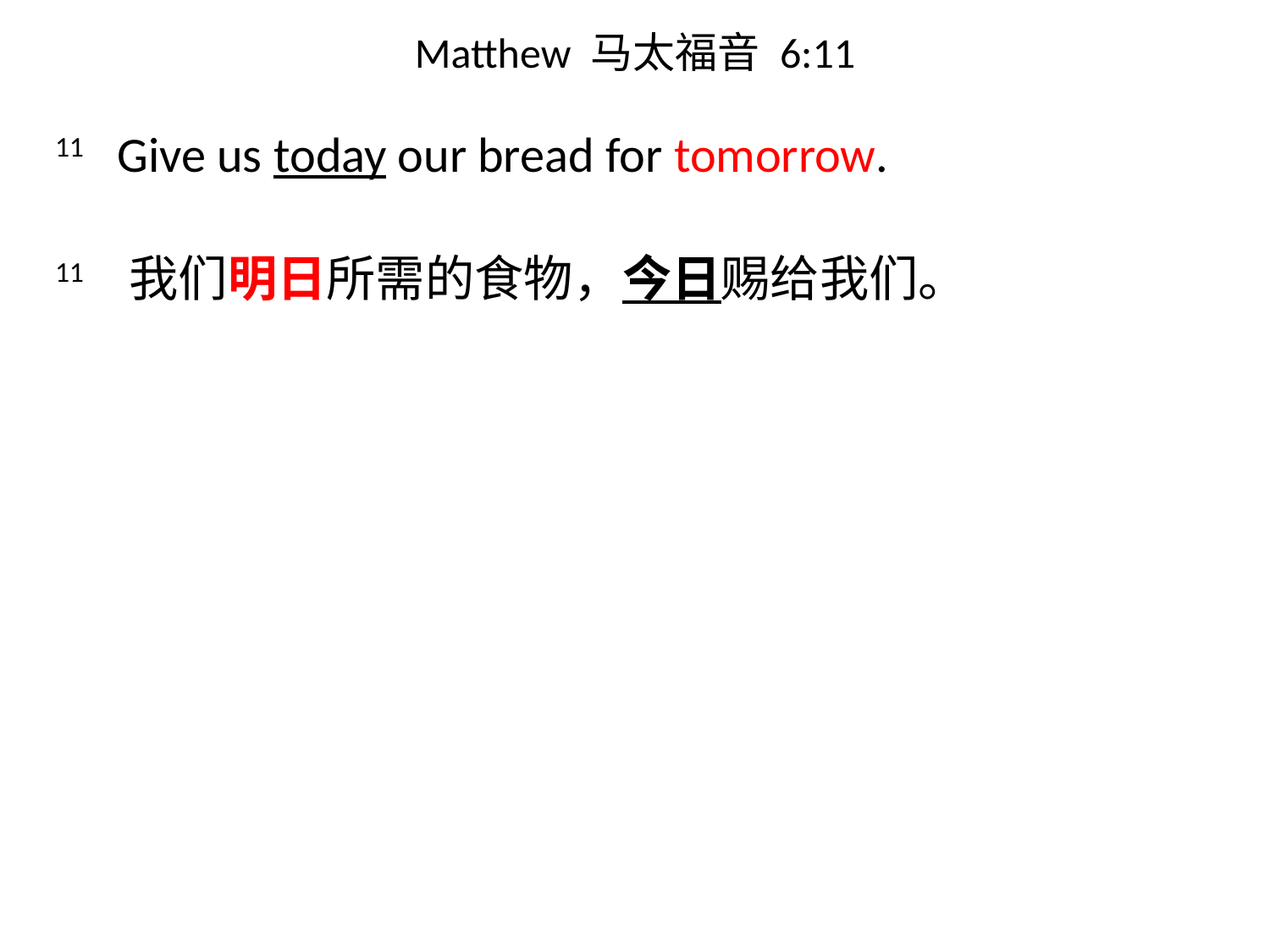

# Matthew 马太福音 6:11
11   Give us today our bread for tomorrow.

11   我们明日所需的食物，今日赐给我们。